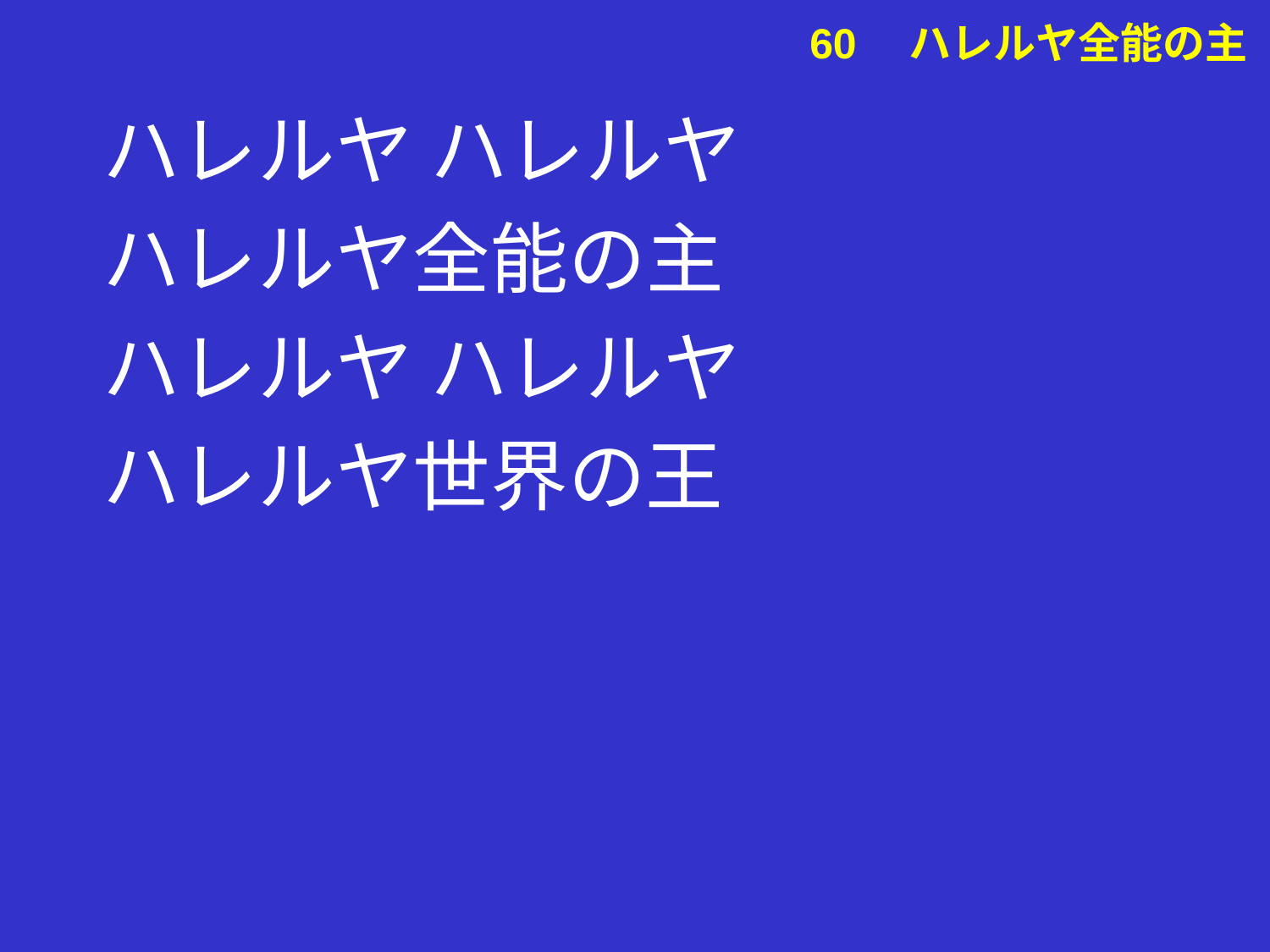

ハレルヤ ハレルヤ
ハレルヤ全能の主
ハレルヤ ハレルヤ
ハレルヤ世界の王
# 60　ハレルヤ全能の主